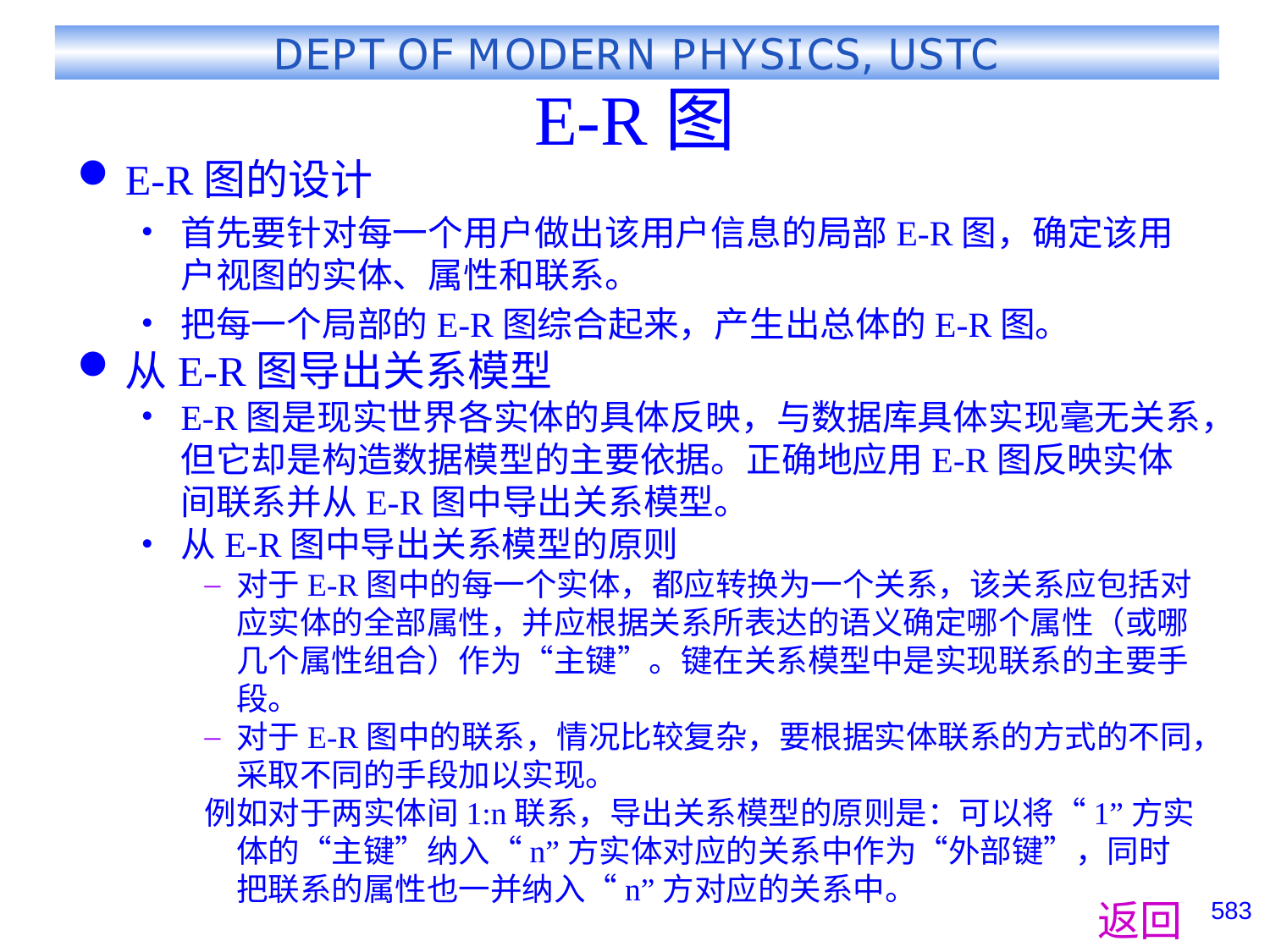

# E-R图
E-R图的设计
首先要针对每一个用户做出该用户信息的局部E-R图，确定该用户视图的实体、属性和联系。
把每一个局部的E-R图综合起来，产生出总体的E-R图。
从E-R图导出关系模型
E-R图是现实世界各实体的具体反映，与数据库具体实现毫无关系，但它却是构造数据模型的主要依据。正确地应用E-R图反映实体间联系并从E-R图中导出关系模型。
从E-R图中导出关系模型的原则
对于E-R图中的每一个实体，都应转换为一个关系，该关系应包括对应实体的全部属性，并应根据关系所表达的语义确定哪个属性（或哪几个属性组合）作为“主键”。键在关系模型中是实现联系的主要手段。
对于E-R图中的联系，情况比较复杂，要根据实体联系的方式的不同，采取不同的手段加以实现。
例如对于两实体间1:n联系，导出关系模型的原则是：可以将“1”方实体的“主键”纳入“n”方实体对应的关系中作为“外部键”，同时把联系的属性也一并纳入“n”方对应的关系中。
返回